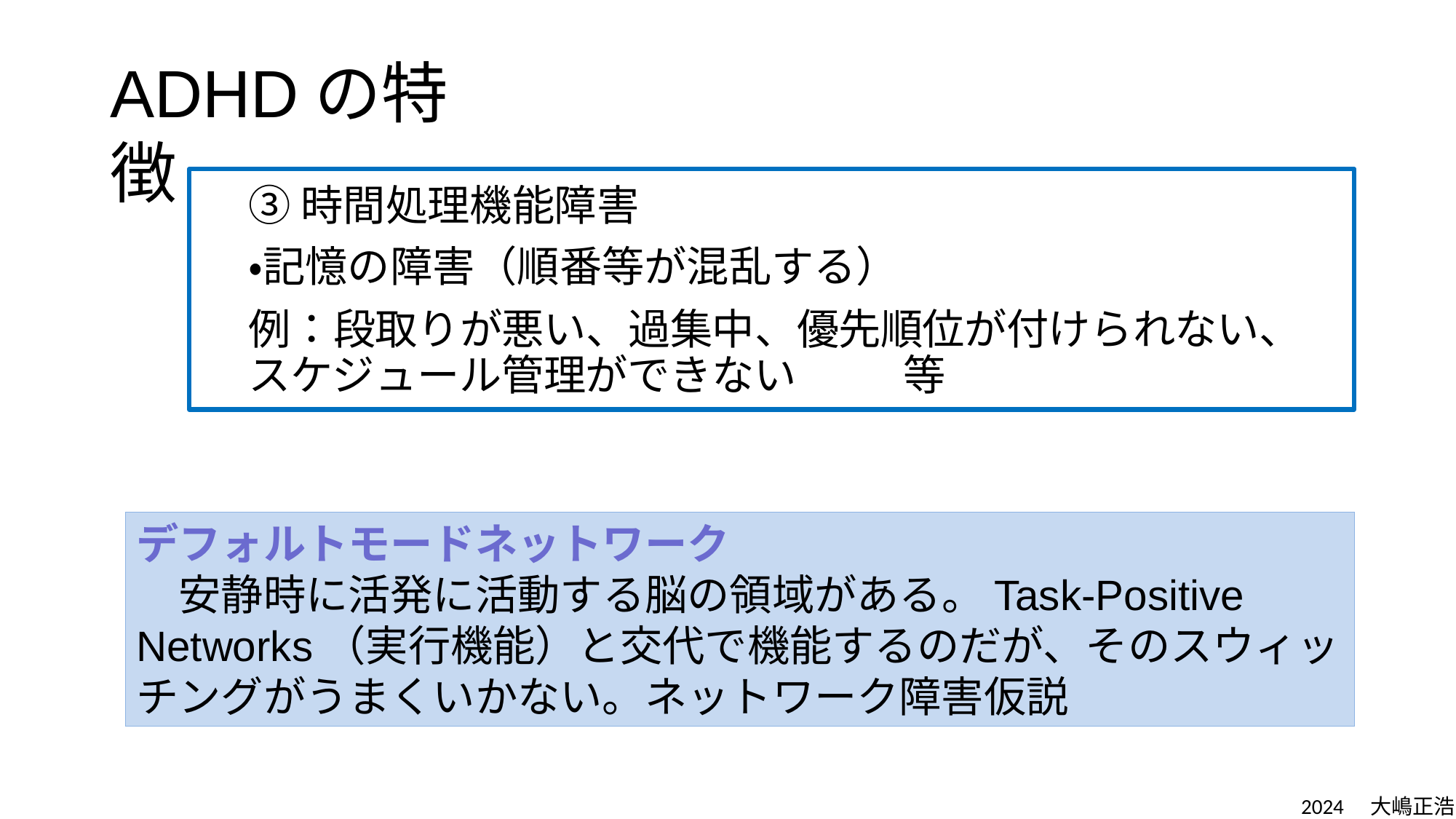

# ADHDの特徴

③時間処理機能障害
・記憶の障害（順番等が混乱する）
例：段取りが悪い、過集中、優先順位が付けられない、スケジュール管理ができない	等
デフォルトモードネットワーク
　安静時に活発に活動する脳の領域がある。Task-Positive Networks（実行機能）と交代で機能するのだが、そのスウィッチングがうまくいかない。ネットワーク障害仮説
2024　大嶋正浩